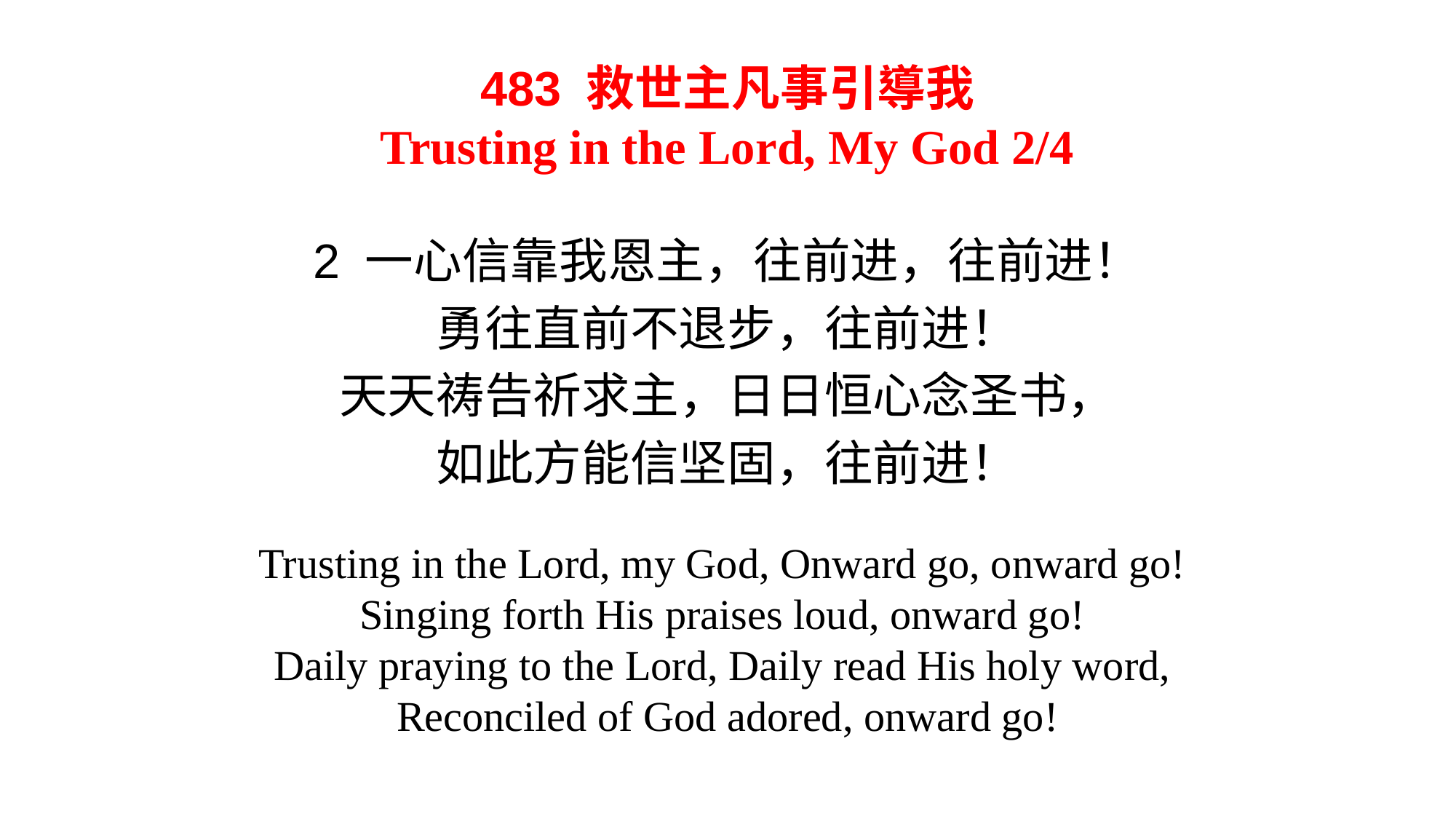

# 483 救世主凡事引導我 Trusting in the Lord, My God 2/4
2 一心信靠我恩主，往前进，往前进！
勇往直前不退步，往前进！
天天祷告祈求主，日日恒心念圣书，
如此方能信坚固，往前进！

Trusting in the Lord, my God, Onward go, onward go!
Singing forth His praises loud, onward go!
Daily praying to the Lord, Daily read His holy word,
Reconciled of God adored, onward go!